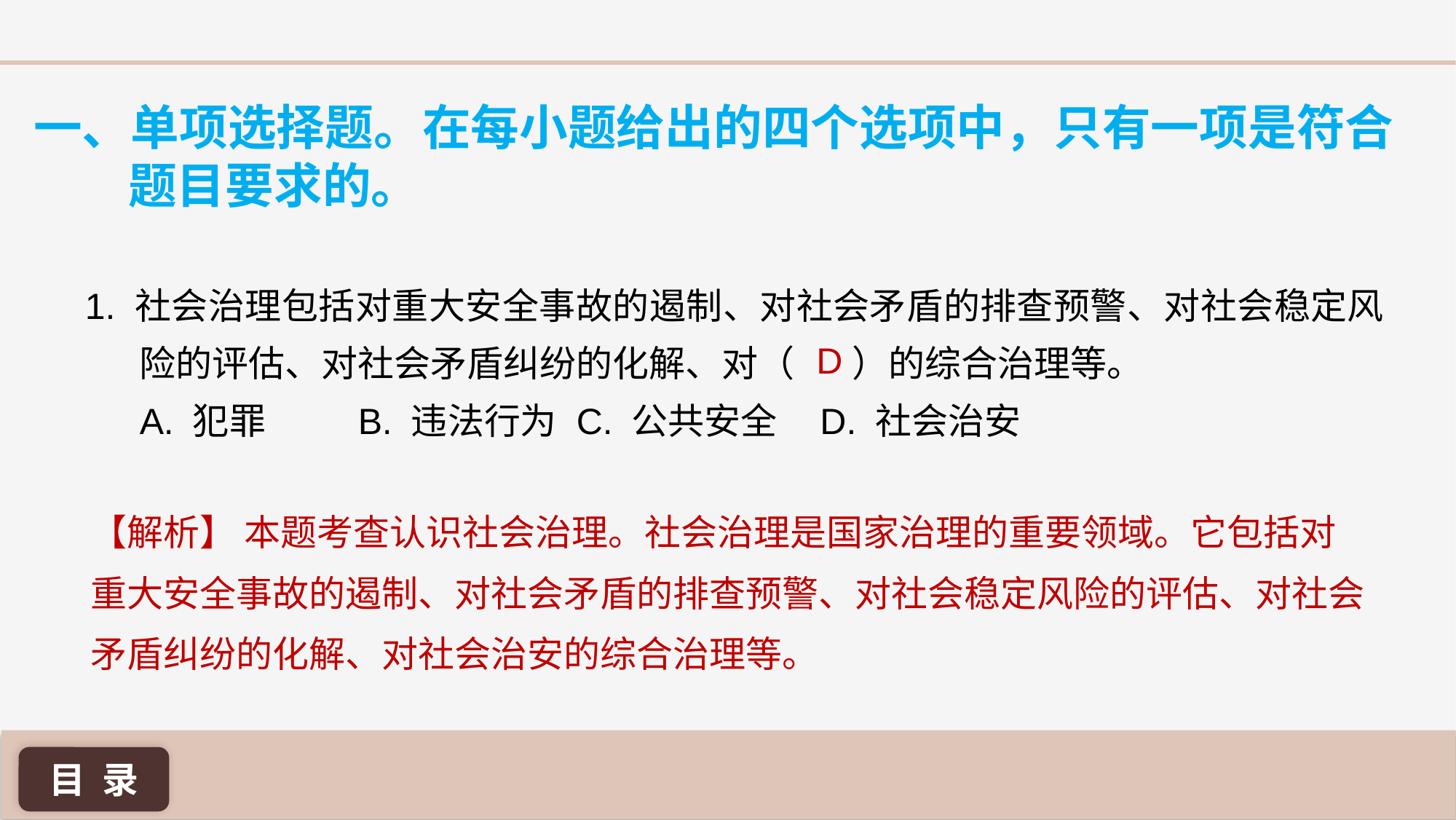

一、单项选择题。在每小题给出的四个选项中，只有一项是符合题目要求的。
1. 社会治理包括对重大安全事故的遏制、对社会矛盾的排查预警、对社会稳定风险的评估、对社会矛盾纠纷的化解、对（       ）的综合治理等。
A. 犯罪 	B. 违法行为 	C. 公共安全 	  D. 社会治安
D
【解析】 本题考查认识社会治理。社会治理是国家治理的重要领域。它包括对重大安全事故的遏制、对社会矛盾的排查预警、对社会稳定风险的评估、对社会矛盾纠纷的化解、对社会治安的综合治理等。